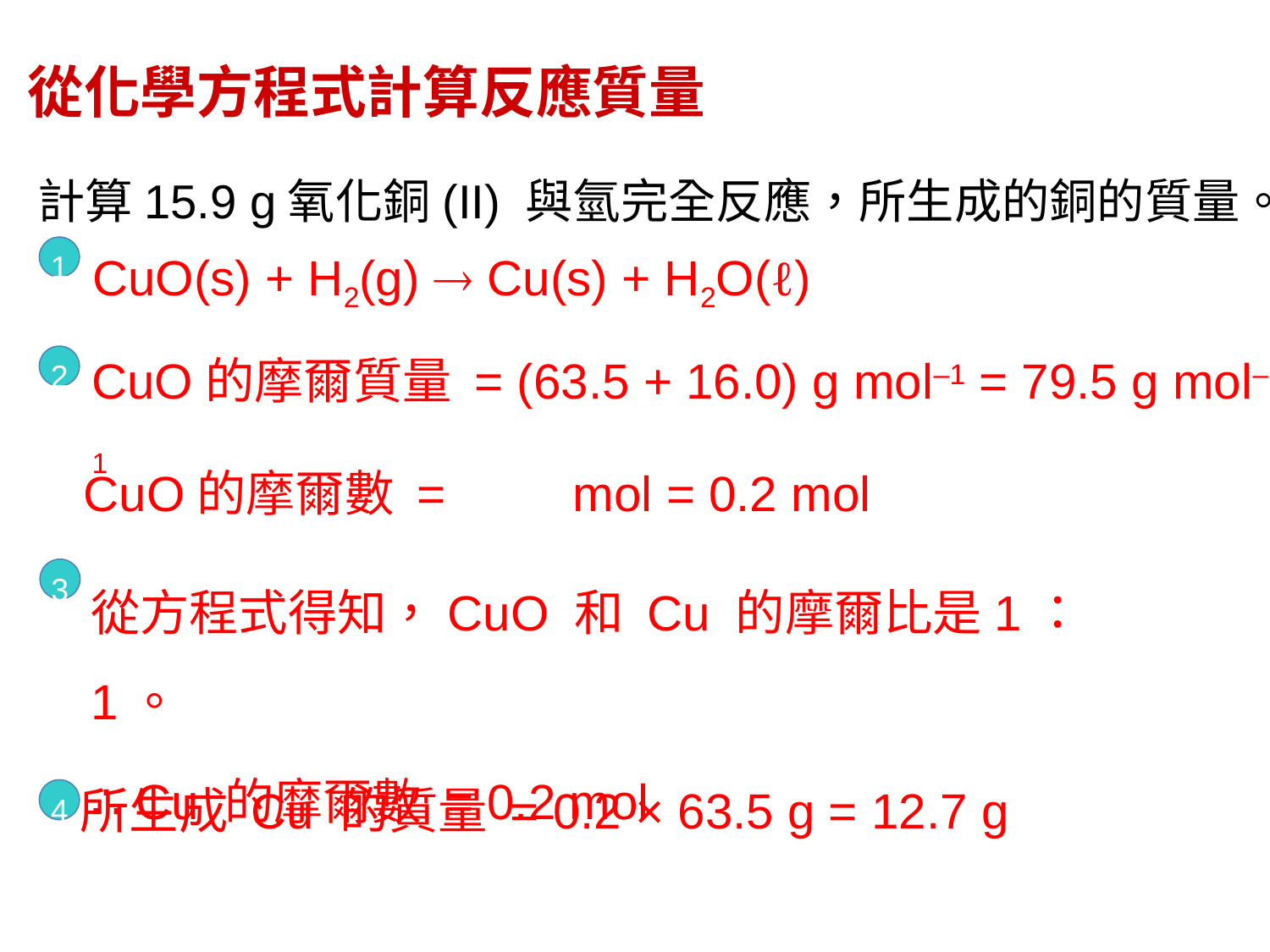

從化學方程式計算反應質量
計算15.9 g氧化銅(II) 與氫完全反應，所生成的銅的質量。
CuO(s) + H2(g) → Cu(s) + H2O(ℓ)
1
CuO的摩爾質量 = (63.5 + 16.0) g mol–1 = 79.5 g mol–1
2

CuO的摩爾數 =
 mol = 0.2 mol
從方程式得知，CuO 和 Cu 的摩爾比是1：1。
∴ Cu 的摩爾數 = 0.2 mol
3
所生成 Cu 的質量 = 0.2 × 63.5 g = 12.7 g
4